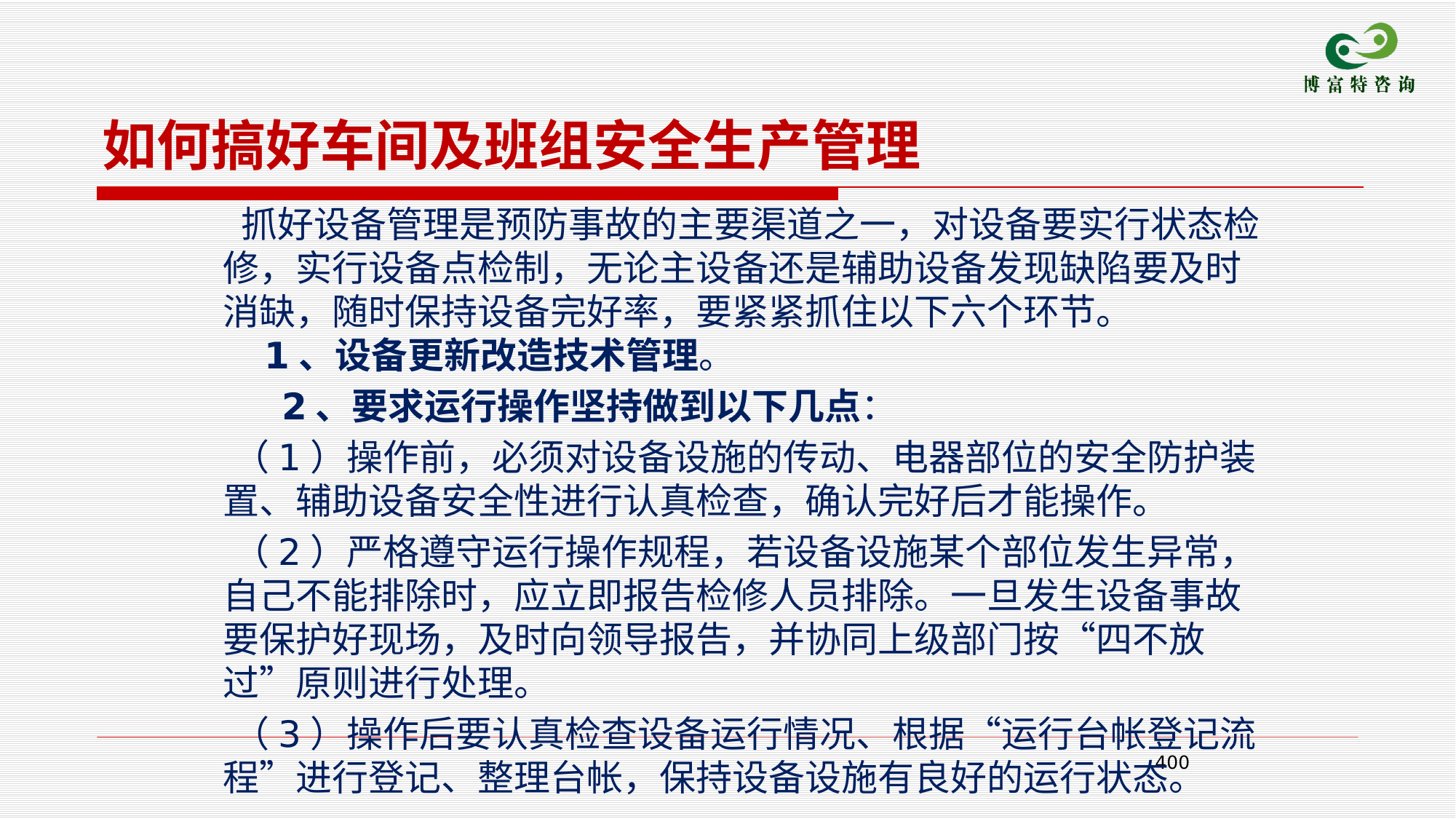

如何搞好车间及班组安全生产管理
        抓好设备管理是预防事故的主要渠道之一，对设备要实行状态检修，实行设备点检制，无论主设备还是辅助设备发现缺陷要及时消缺，随时保持设备完好率，要紧紧抓住以下六个环节。 
    1、设备更新改造技术管理。
         2、要求运行操作坚持做到以下几点：
       （1）操作前，必须对设备设施的传动、电器部位的安全防护装置、辅助设备安全性进行认真检查，确认完好后才能操作。
       （2）严格遵守运行操作规程，若设备设施某个部位发生异常，自己不能排除时，应立即报告检修人员排除。一旦发生设备事故要保护好现场，及时向领导报告，并协同上级部门按“四不放过”原则进行处理。
       （3）操作后要认真检查设备运行情况、根据“运行台帐登记流程”进行登记、整理台帐，保持设备设施有良好的运行状态。

400